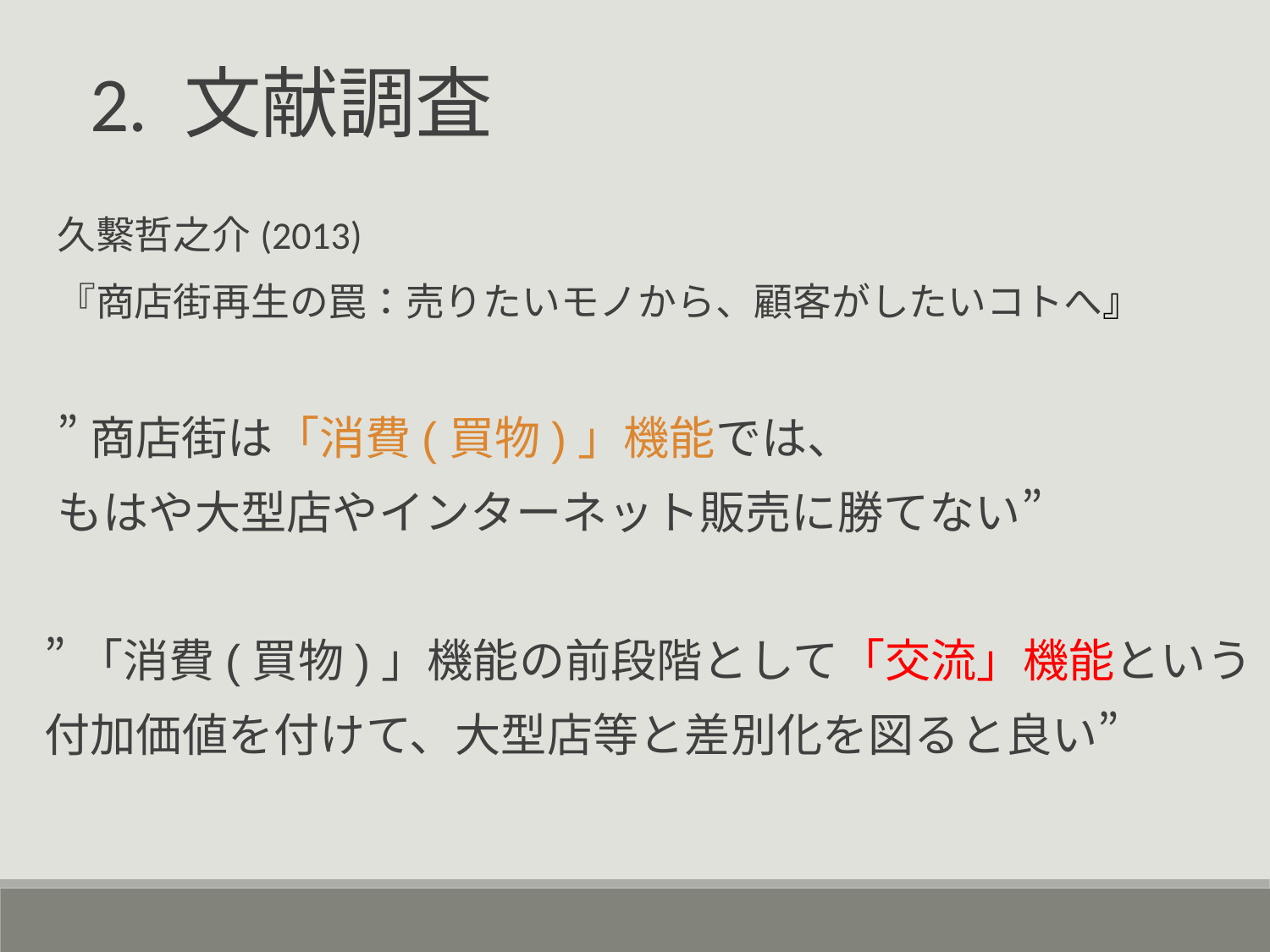

2. 文献調査
久繫哲之介(2013)
『商店街再生の罠：売りたいモノから、顧客がしたいコトへ』

”商店街は「消費(買物)」機能では、
もはや大型店やインターネット販売に勝てない”

”「消費(買物)」機能の前段階として「交流」機能という
付加価値を付けて、大型店等と差別化を図ると良い”